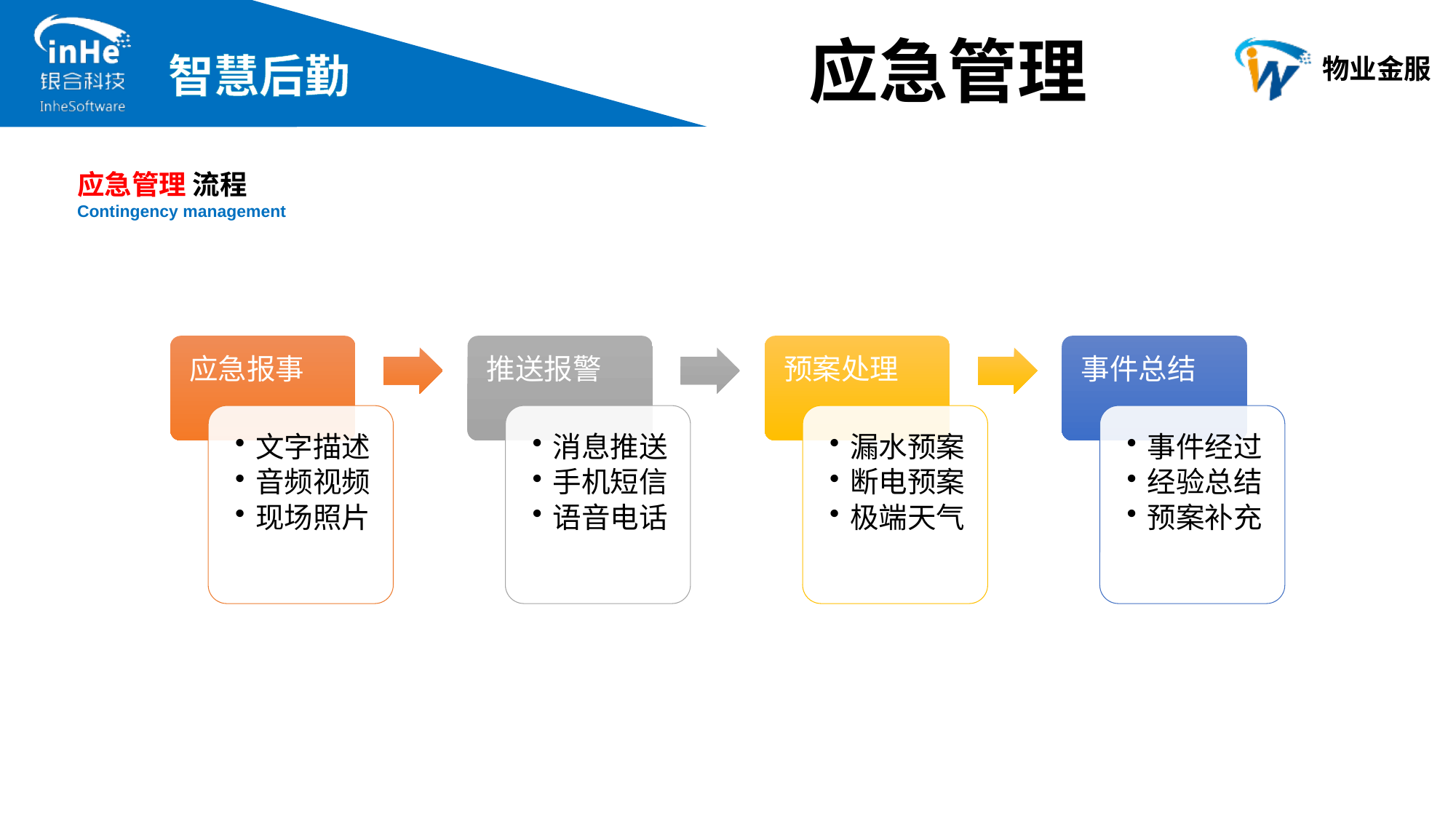

应急管理
应急管理 流程
Contingency management
应急报事
文字描述
音频视频
现场照片

推送报警
消息推送
手机短信
语音电话

预案处理
漏水预案
断电预案
极端天气

事件总结
事件经过
经验总结
预案补充